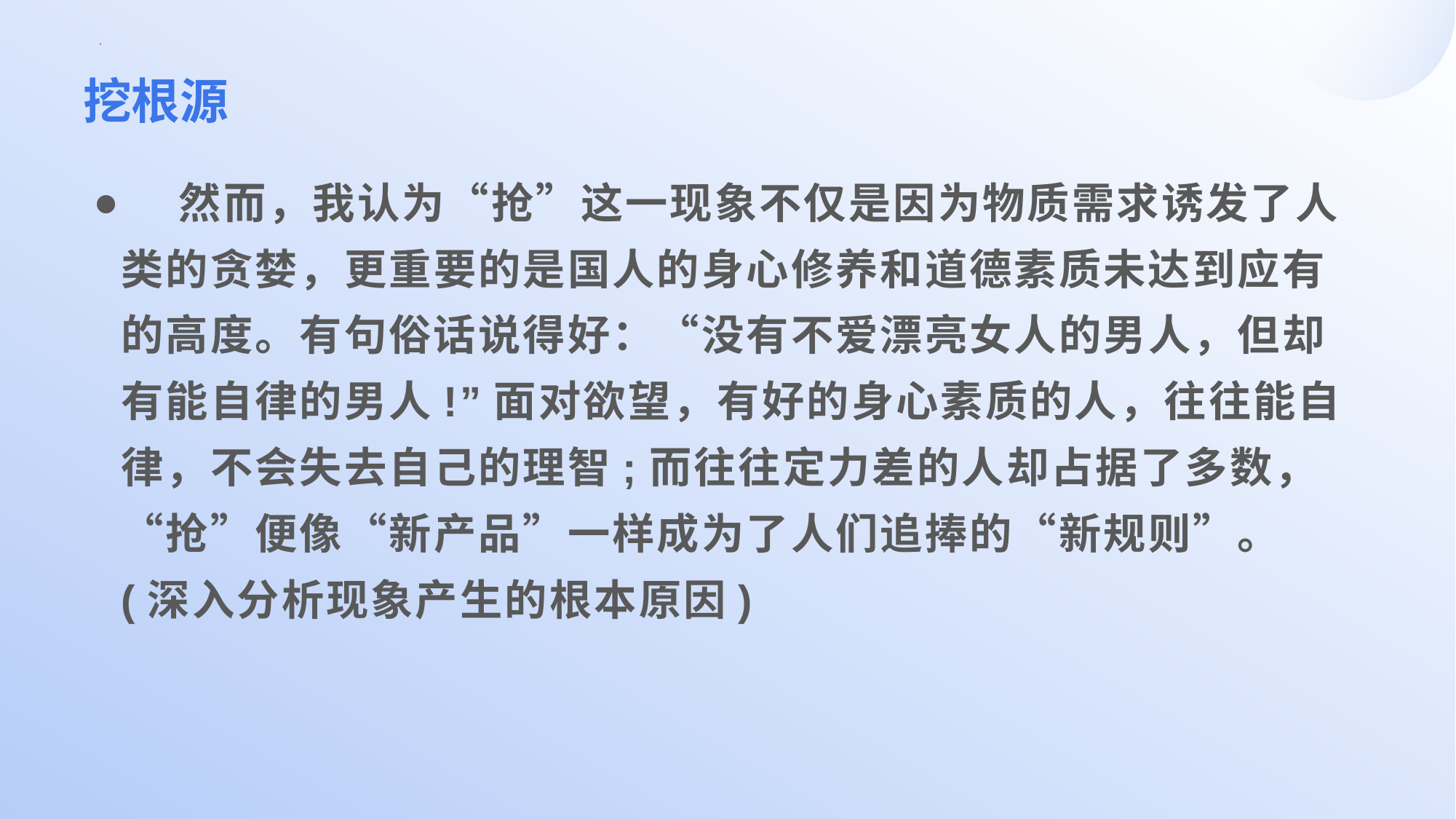

# 挖根源
    然而，我认为“抢”这一现象不仅是因为物质需求诱发了人类的贪婪，更重要的是国人的身心修养和道德素质未达到应有的高度。有句俗话说得好：“没有不爱漂亮女人的男人，但却有能自律的男人!”面对欲望，有好的身心素质的人，往往能自律，不会失去自己的理智;而往往定力差的人却占据了多数，“抢”便像“新产品”一样成为了人们追捧的“新规则”。 (深入分析现象产生的根本原因)